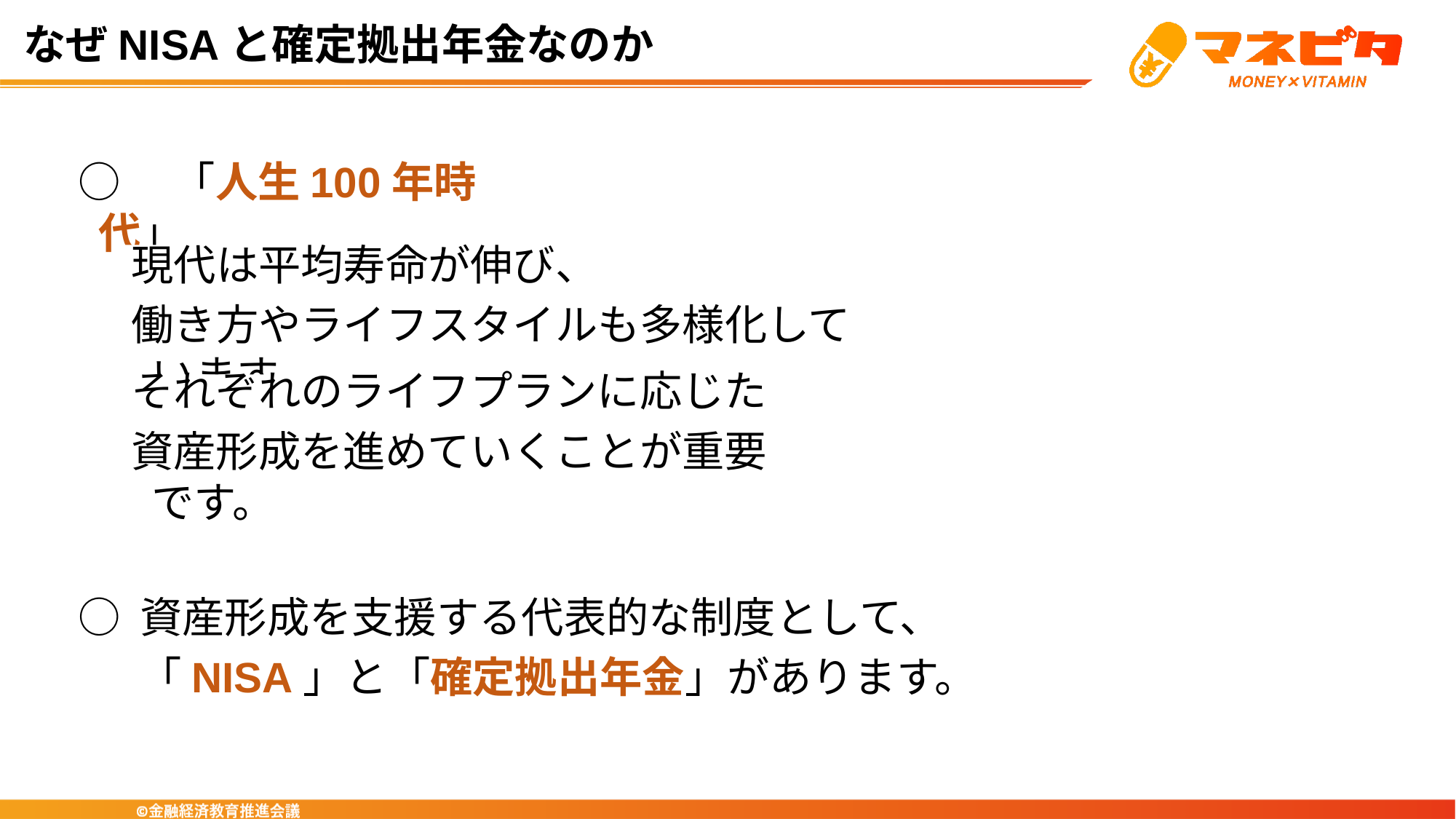

# なぜNISAと確定拠出年金なのか
○　「人生100年時代」
現代は平均寿命が伸び、
働き方やライフスタイルも多様化しています。
それぞれのライフプランに応じた
資産形成を進めていくことが重要です。
○ 資産形成を支援する代表的な制度として、
　  「NISA」と「確定拠出年金」があります。